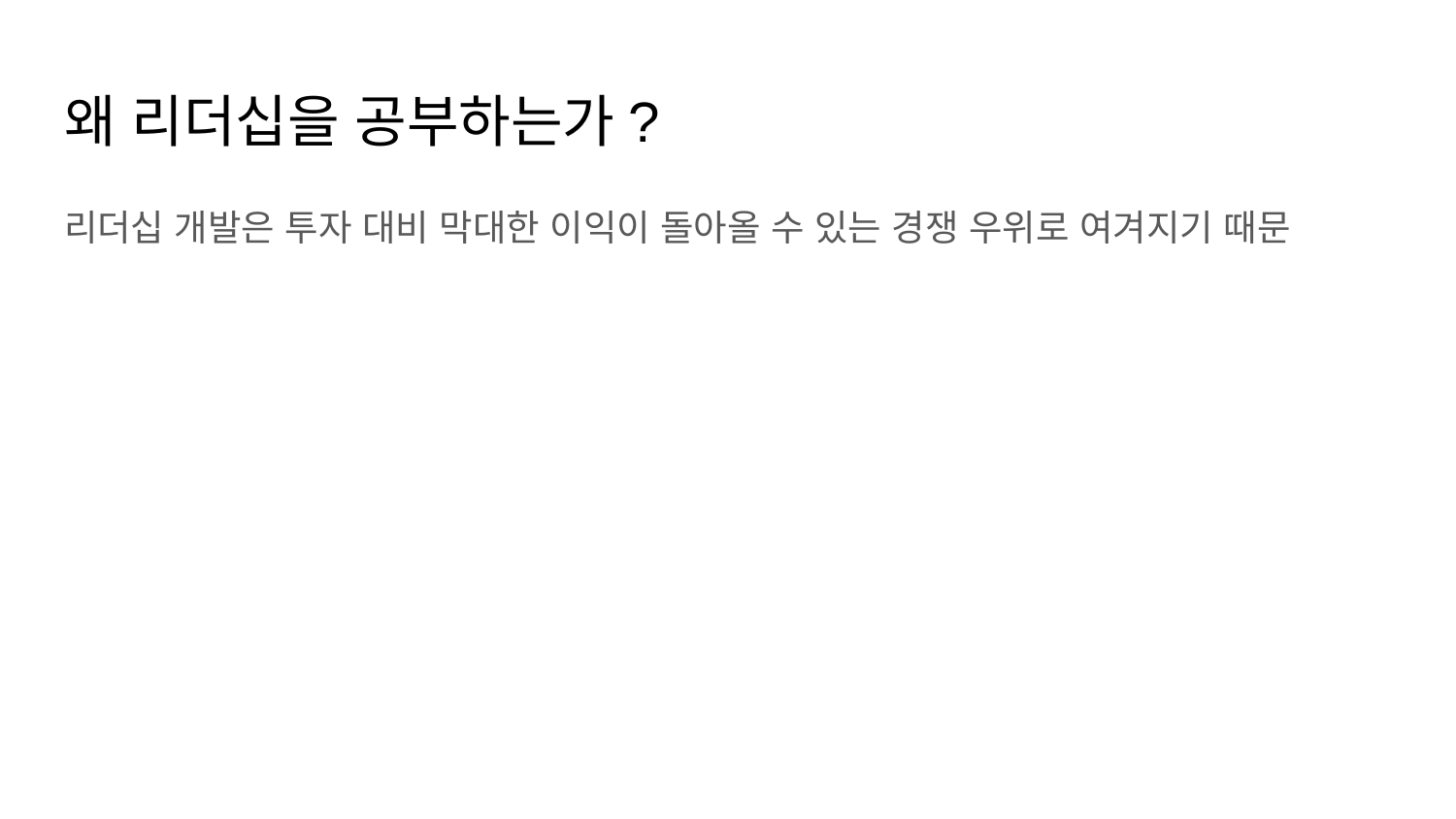

# 왜 리더십을 공부하는가?
리더십 개발은 투자 대비 막대한 이익이 돌아올 수 있는 경쟁 우위로 여겨지기 때문